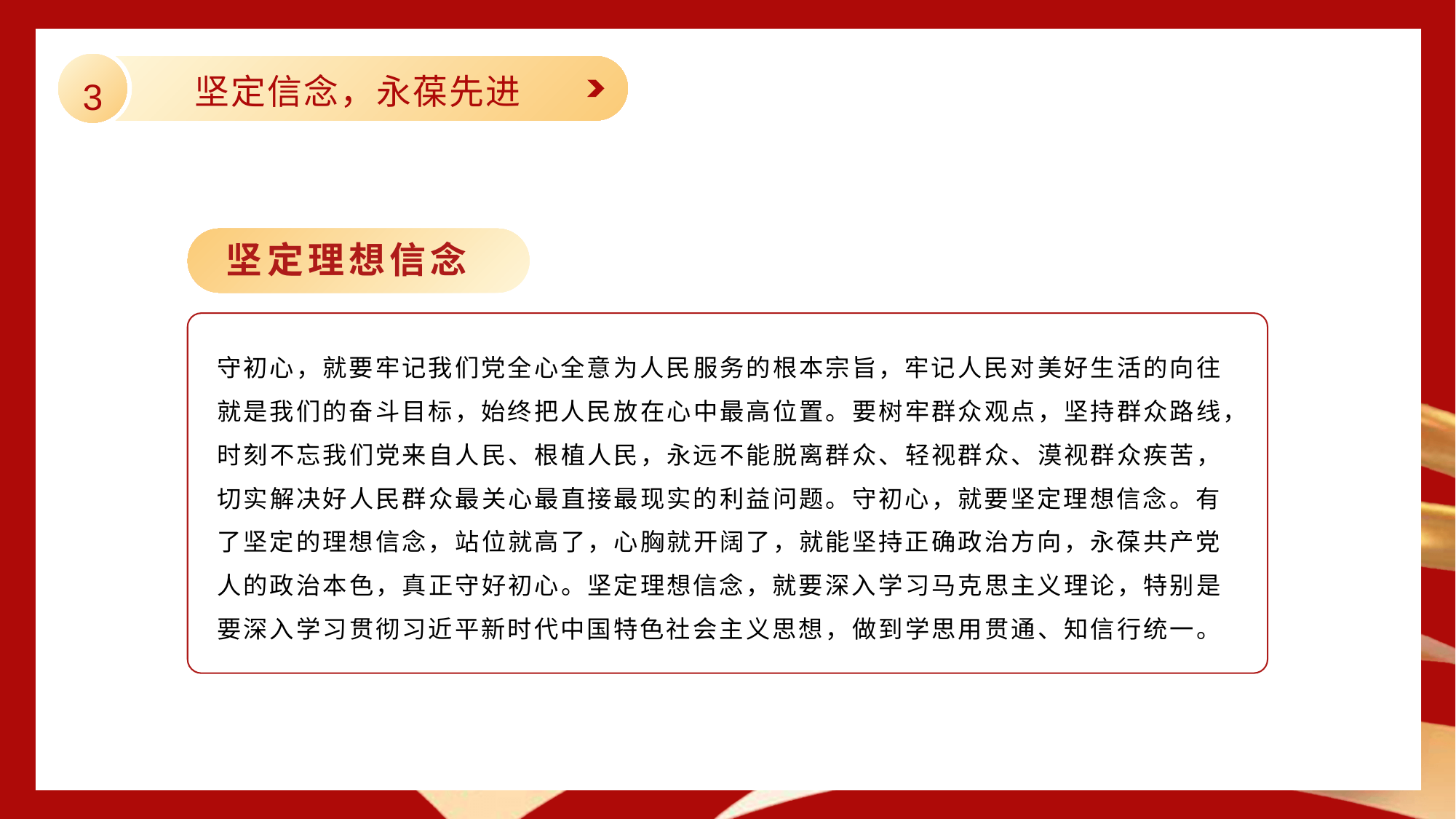

坚定信念，永葆先进
3

坚定理想信念

守初心，就要牢记我们党全心全意为人民服务的根本宗旨，牢记人民对美好生活的向往就是我们的奋斗目标，始终把人民放在心中最高位置。要树牢群众观点，坚持群众路线，时刻不忘我们党来自人民、根植人民，永远不能脱离群众、轻视群众、漠视群众疾苦，切实解决好人民群众最关心最直接最现实的利益问题。守初心，就要坚定理想信念。有了坚定的理想信念，站位就高了，心胸就开阔了，就能坚持正确政治方向，永葆共产党人的政治本色，真正守好初心。坚定理想信念，就要深入学习马克思主义理论，特别是要深入学习贯彻习近平新时代中国特色社会主义思想，做到学思用贯通、知信行统一。